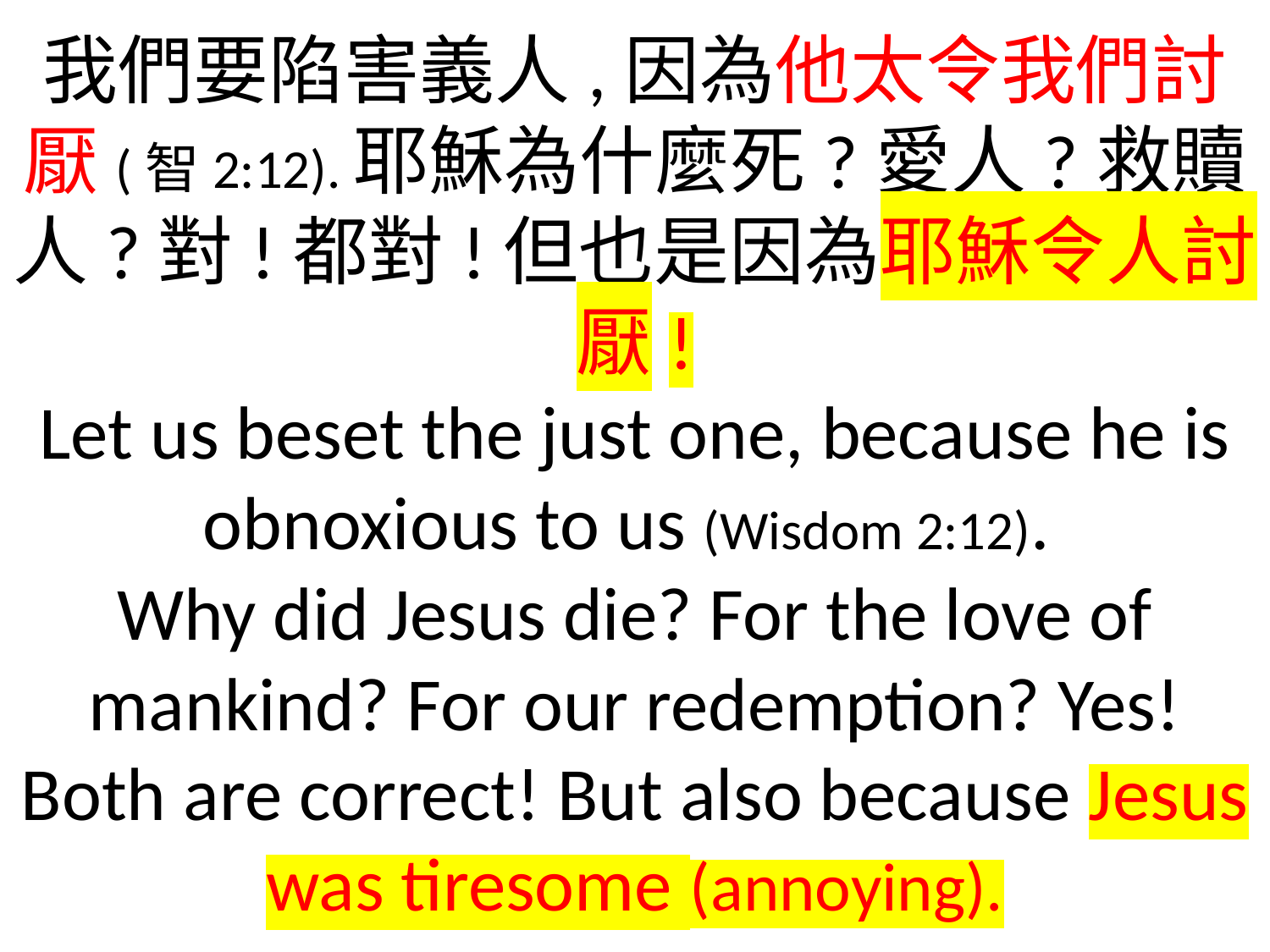

我們要陷害義人,因為他太令我們討厭(智2:12).耶穌為什麼死?愛人?救贖人?對!都對!但也是因為耶穌令人討厭!
Let us beset the just one, because he is obnoxious to us (Wisdom 2:12).
Why did Jesus die? For the love of mankind? For our redemption? Yes! Both are correct! But also because Jesus was tiresome (annoying).